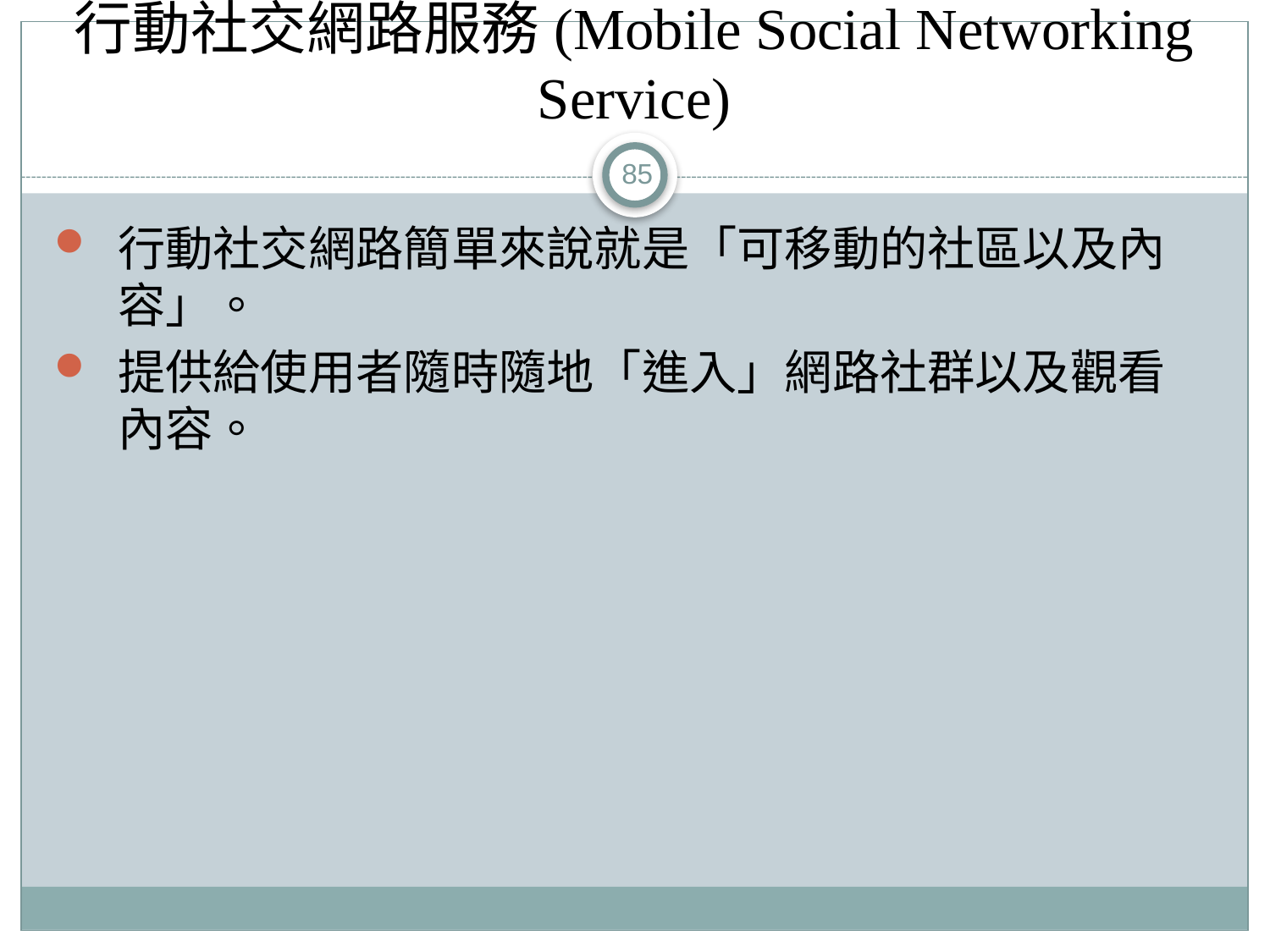

# 行動社交網路服務(Mobile Social Networking Service)
85
行動社交網路簡單來說就是「可移動的社區以及內容」。
提供給使用者隨時隨地「進入」網路社群以及觀看內容。